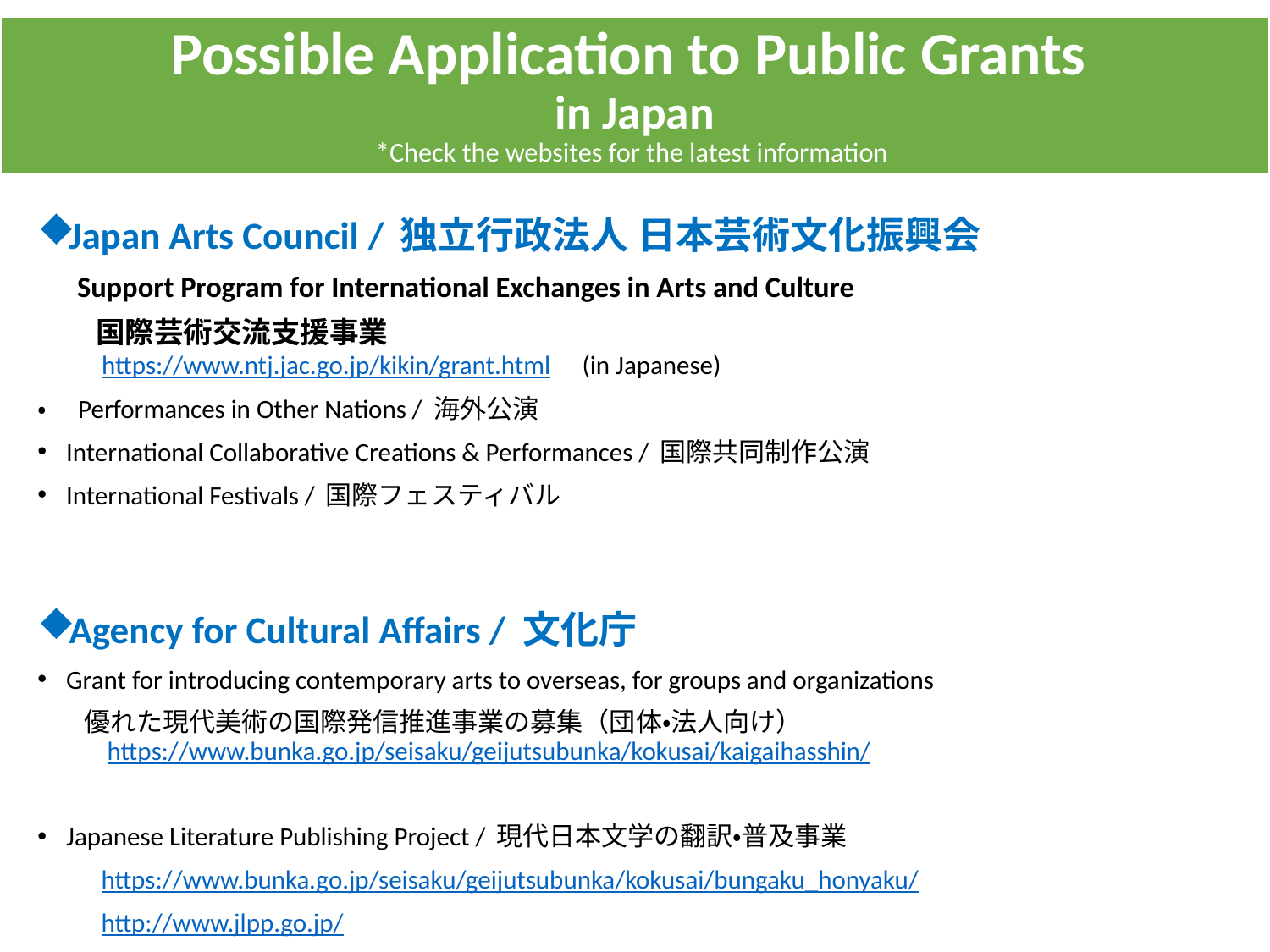

# Possible Application to Public Grants in Japan *Check the websites for the latest information

Japan Arts Council / 独立行政法人 日本芸術文化振興会
      Support Program for International Exchanges in Arts and Culture
　　国際芸術交流支援事業
　　https://www.ntj.jac.go.jp/kikin/grant.html　(in Japanese)
・　Performances in Other Nations / 海外公演
International Collaborative Creations & Performances / 国際共同制作公演
International Festivals / 国際フェスティバル

Agency for Cultural Affairs / 文化庁
Grant for introducing contemporary arts to overseas, for groups and organizations
       優れた現代美術の国際発信推進事業の募集（団体・法人向け）
　　  https://www.bunka.go.jp/seisaku/geijutsubunka/kokusai/kaigaihasshin/

Japanese Literature Publishing Project / 現代日本文学の翻訳・普及事業
　　 https://www.bunka.go.jp/seisaku/geijutsubunka/kokusai/bungaku_honyaku/
　　 http://www.jlpp.go.jp/